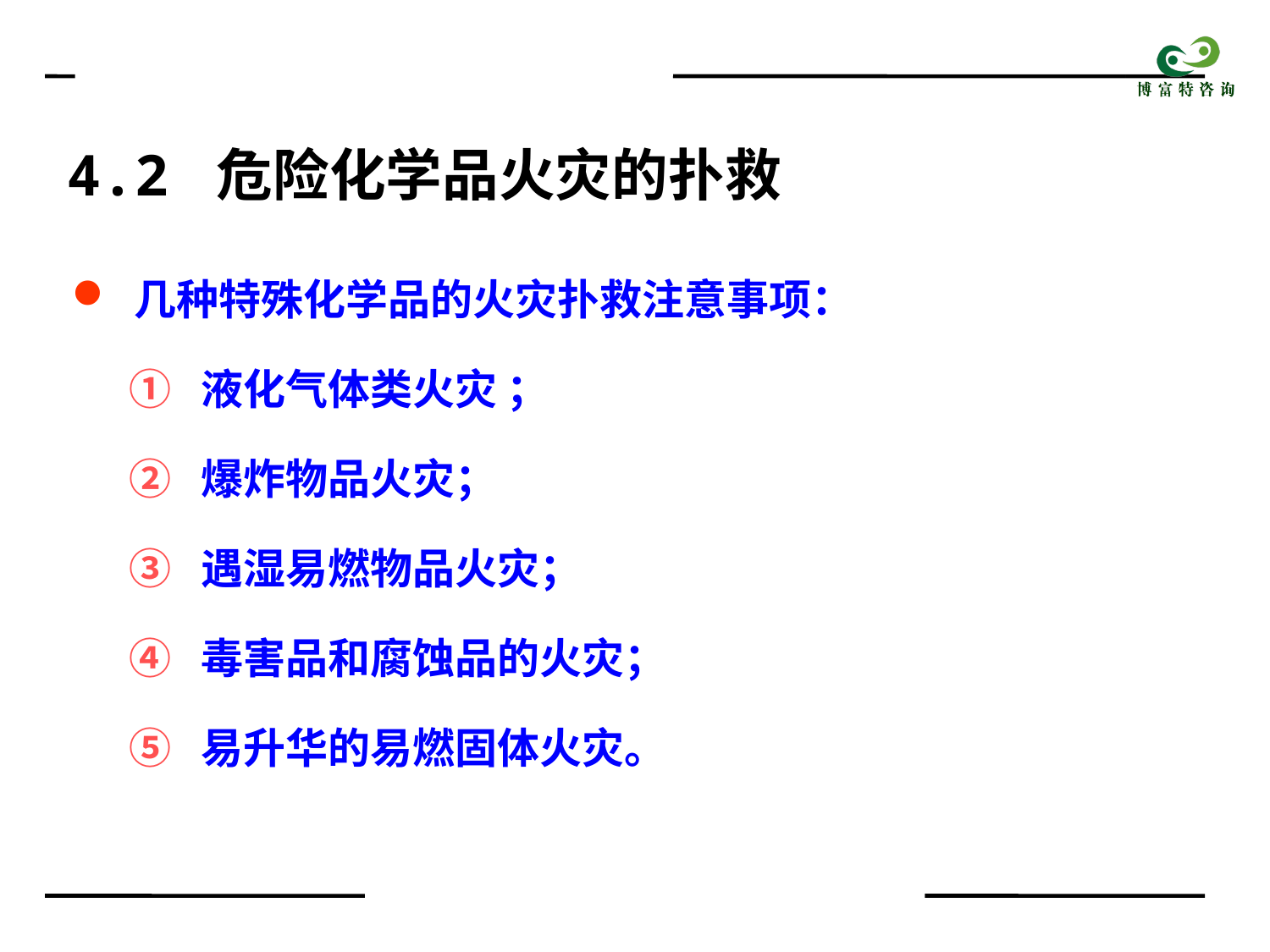

4.2 危险化学品火灾的扑救
 几种特殊化学品的火灾扑救注意事项：
      ①  液化气体类火灾 ；
      ②  爆炸物品火灾；
      ③  遇湿易燃物品火灾；
      ④  毒害品和腐蚀品的火灾；
      ⑤  易升华的易燃固体火灾。